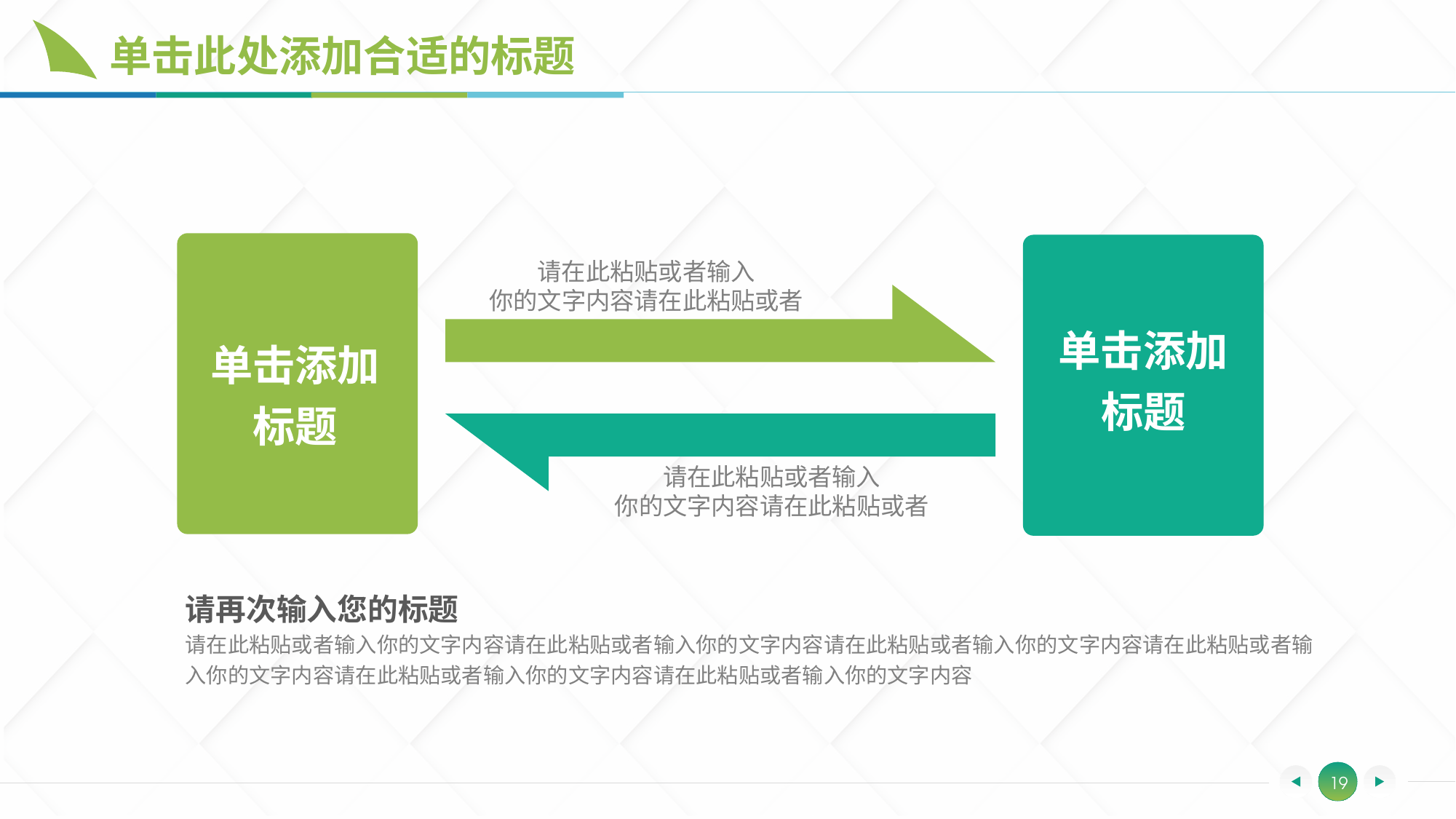

单击此处添加合适的标题

单击添加标题

单击添加标题
请在此粘贴或者输入
你的文字内容请在此粘贴或者

请在此粘贴或者输入
你的文字内容请在此粘贴或者
请再次输入您的标题
请在此粘贴或者输入你的文字内容请在此粘贴或者输入你的文字内容请在此粘贴或者输入你的文字内容请在此粘贴或者输入你的文字内容请在此粘贴或者输入你的文字内容请在此粘贴或者输入你的文字内容